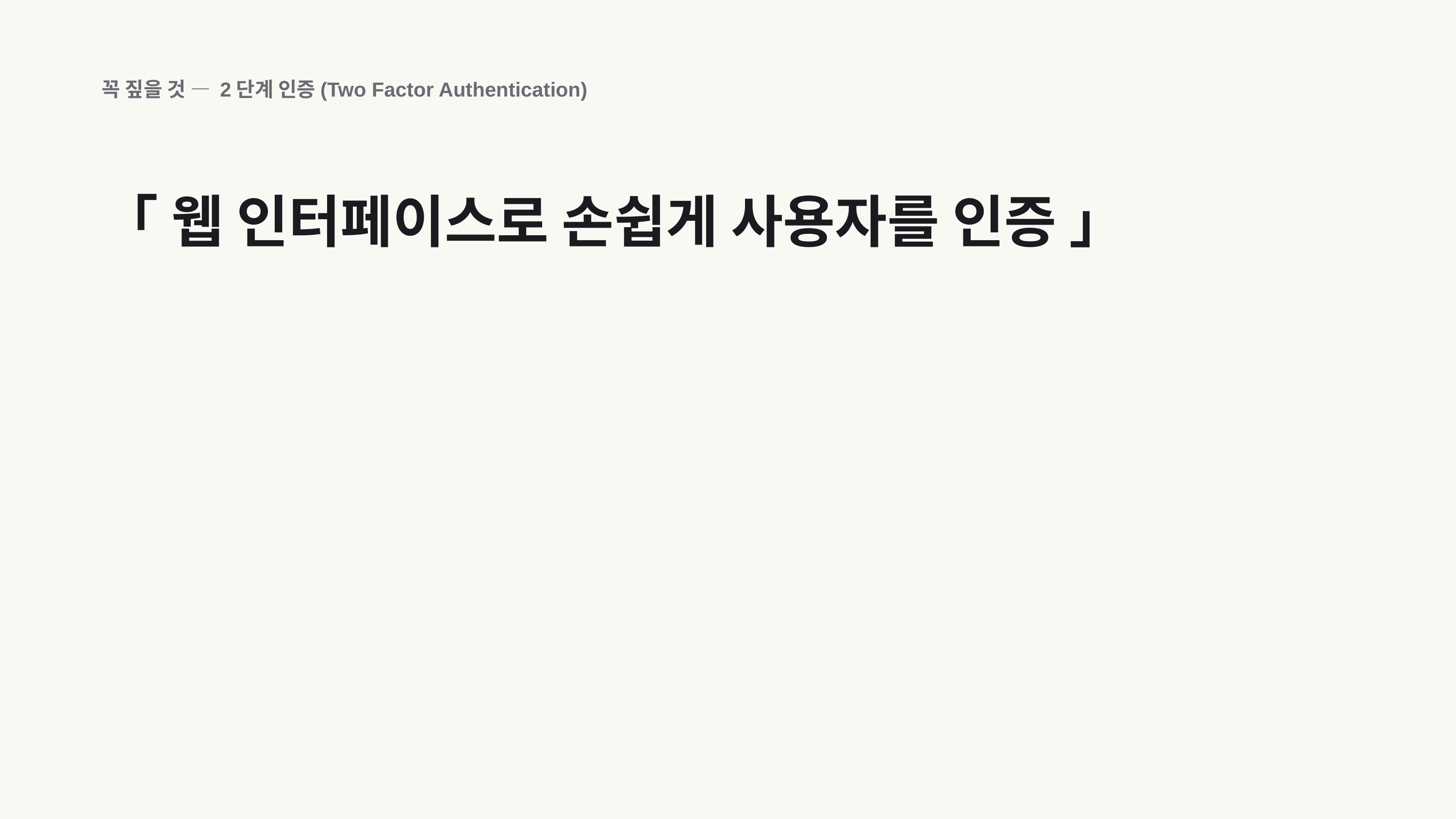

꼭 짚을 것 — 2단계 인증(Two Factor Authentication)
「 웹 인터페이스로 손쉽게 사용자를 인증 」